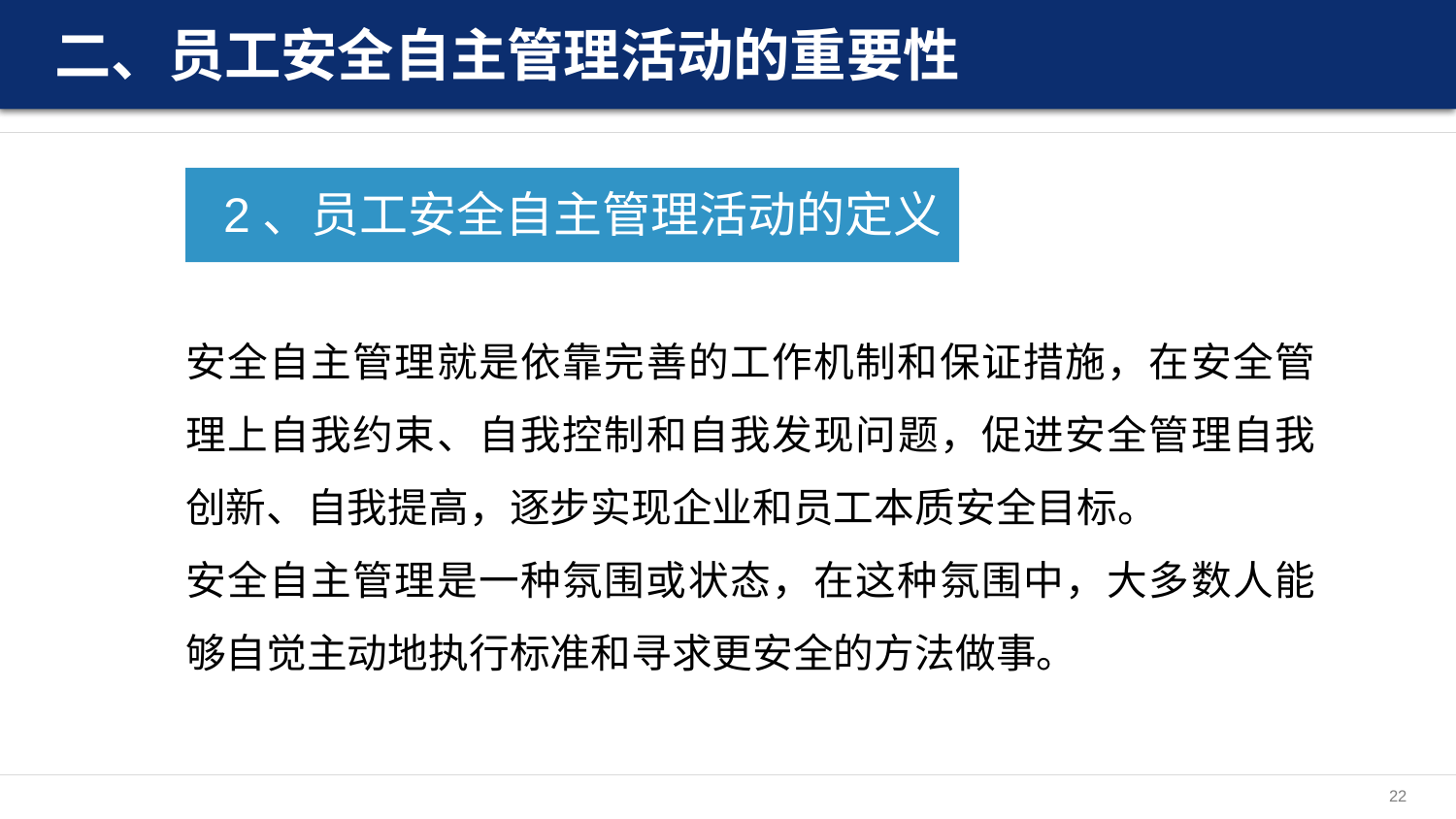

二、员工安全自主管理活动的重要性

2、员工安全自主管理活动的定义
安全自主管理就是依靠完善的工作机制和保证措施，在安全管理上自我约束、自我控制和自我发现问题，促进安全管理自我创新、自我提高，逐步实现企业和员工本质安全目标。
安全自主管理是一种氛围或状态，在这种氛围中，大多数人能够自觉主动地执行标准和寻求更安全的方法做事。
22